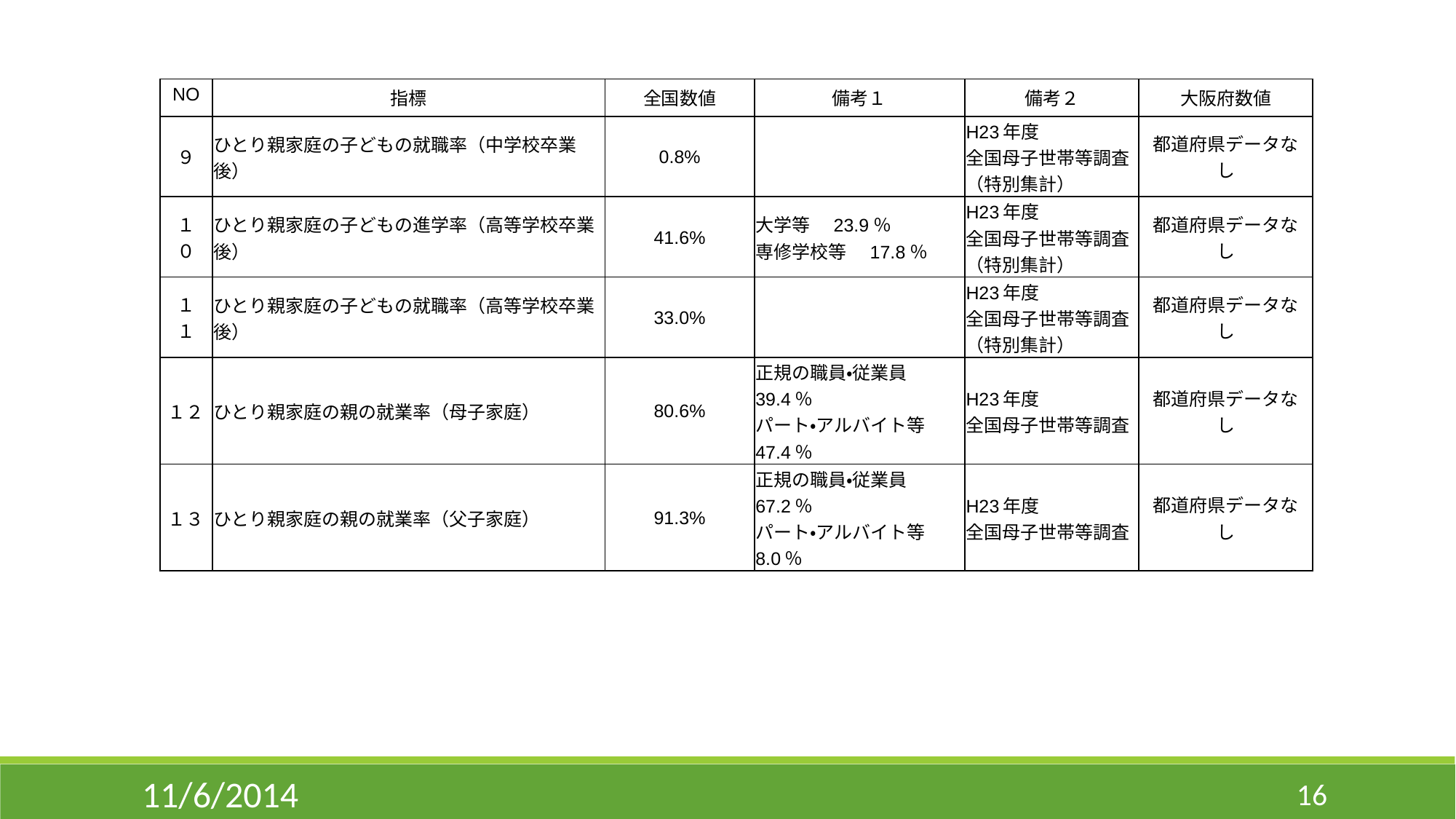

| NO | 指標 | 全国数値 | 備考１ | 備考２ | 大阪府数値 |
| --- | --- | --- | --- | --- | --- |
| ９ | ひとり親家庭の子どもの就職率（中学校卒業後） | 0.8% |  | H23年度 全国母子世帯等調査 （特別集計） | 都道府県データなし |
| １０ | ひとり親家庭の子どもの進学率（高等学校卒業後） | 41.6% | 大学等　23.9％ 専修学校等　17.8％ | H23年度 全国母子世帯等調査 （特別集計） | 都道府県データなし |
| １１ | ひとり親家庭の子どもの就職率（高等学校卒業後） | 33.0% |  | H23年度 全国母子世帯等調査 （特別集計） | 都道府県データなし |
| １２ | ひとり親家庭の親の就業率（母子家庭） | 80.6% | 正規の職員・従業員 39.4％ パート・アルバイト等 47.4％ | H23年度 全国母子世帯等調査 | 都道府県データなし |
| １３ | ひとり親家庭の親の就業率（父子家庭） | 91.3% | 正規の職員・従業員 67.2％ パート・アルバイト等 8.0％ | H23年度 全国母子世帯等調査 | 都道府県データなし |

11/6/2014
16